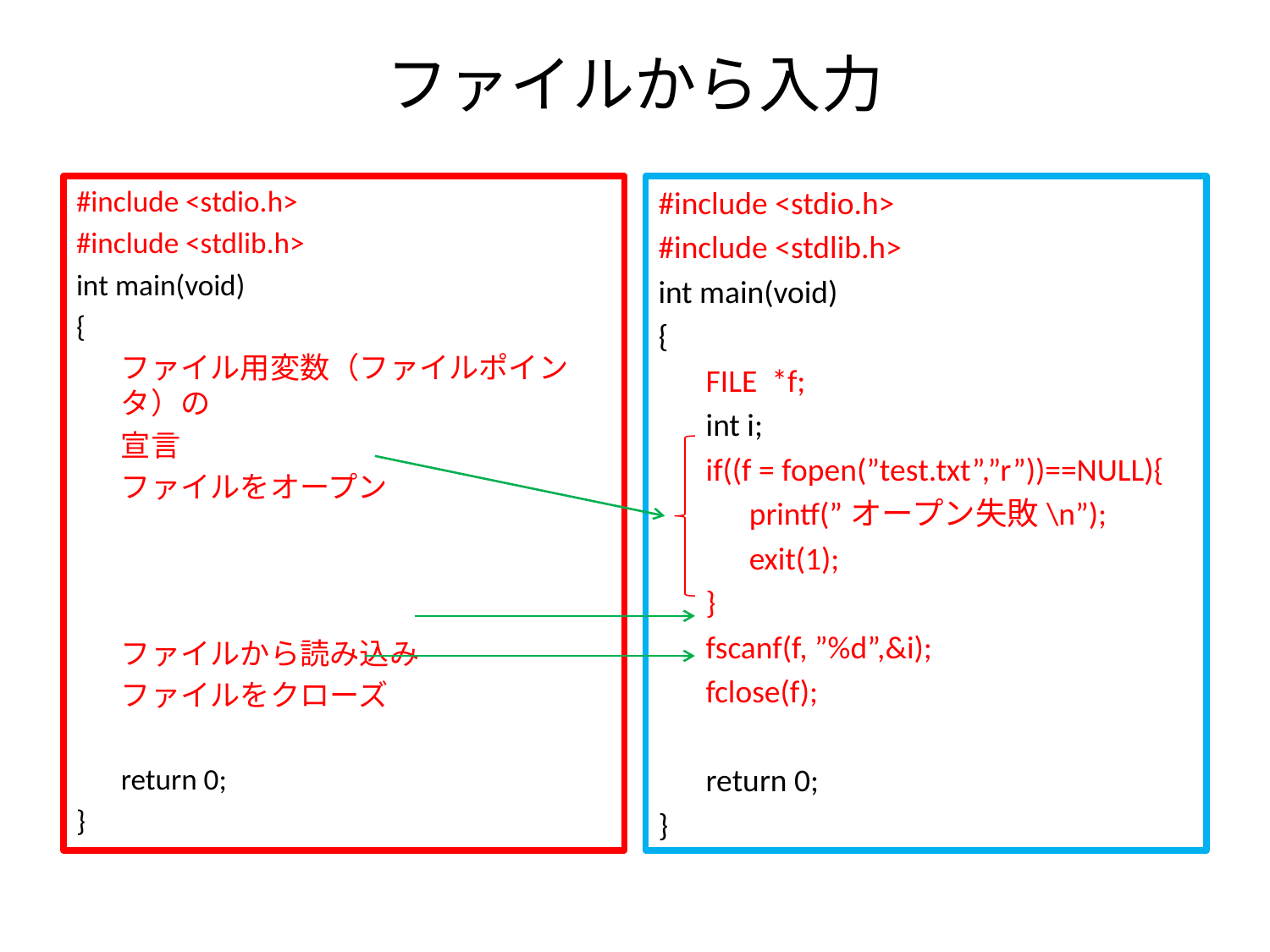

# ファイルから入力
#include <stdio.h>
#include <stdlib.h>
int main(void)
{
	ファイル用変数（ファイルポインタ）の
	宣言
	ファイルをオープン

	ファイルから読み込み
	ファイルをクローズ

	return 0;
}
#include <stdio.h>
#include <stdlib.h>
int main(void)
{
	FILE  *f;
	int i;
	if((f = fopen(”test.txt”,”r”))==NULL){
	      printf(”オープン失敗\n”);
	      exit(1);
	}
	fscanf(f, ”%d”,&i);
	fclose(f);

	return 0;
}